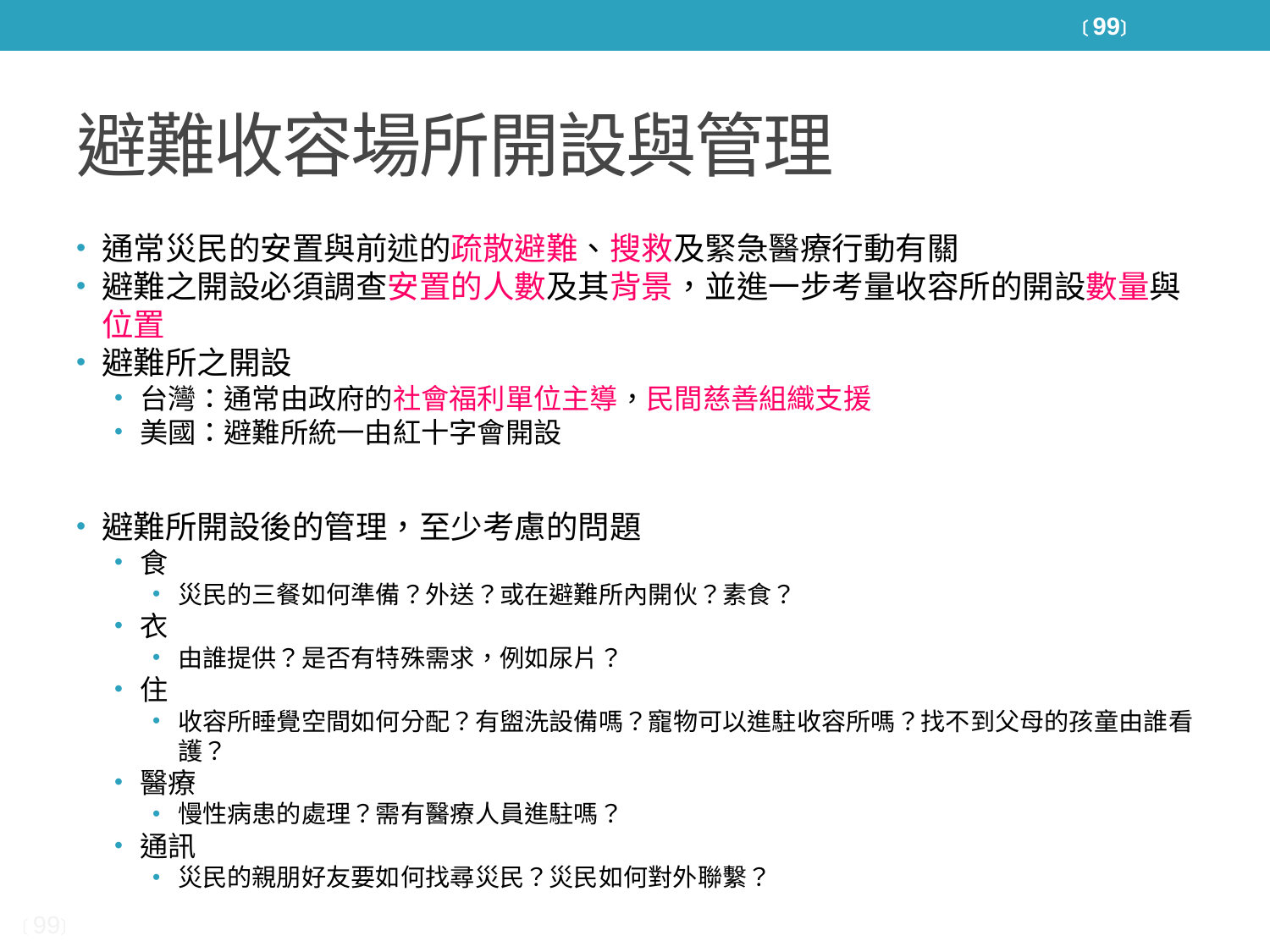

〔99〕
# 避難收容場所開設與管理
通常災民的安置與前述的疏散避難、搜救及緊急醫療行動有關
避難之開設必須調查安置的人數及其背景，並進一步考量收容所的開設數量與位置
避難所之開設
台灣：通常由政府的社會福利單位主導，民間慈善組織支援
美國：避難所統一由紅十字會開設

避難所開設後的管理，至少考慮的問題
食
災民的三餐如何準備？外送？或在避難所內開伙？素食？
衣
由誰提供？是否有特殊需求，例如尿片？
住
收容所睡覺空間如何分配？有盥洗設備嗎？寵物可以進駐收容所嗎？找不到父母的孩童由誰看護？
醫療
慢性病患的處理？需有醫療人員進駐嗎？
通訊
災民的親朋好友要如何找尋災民？災民如何對外聯繫？